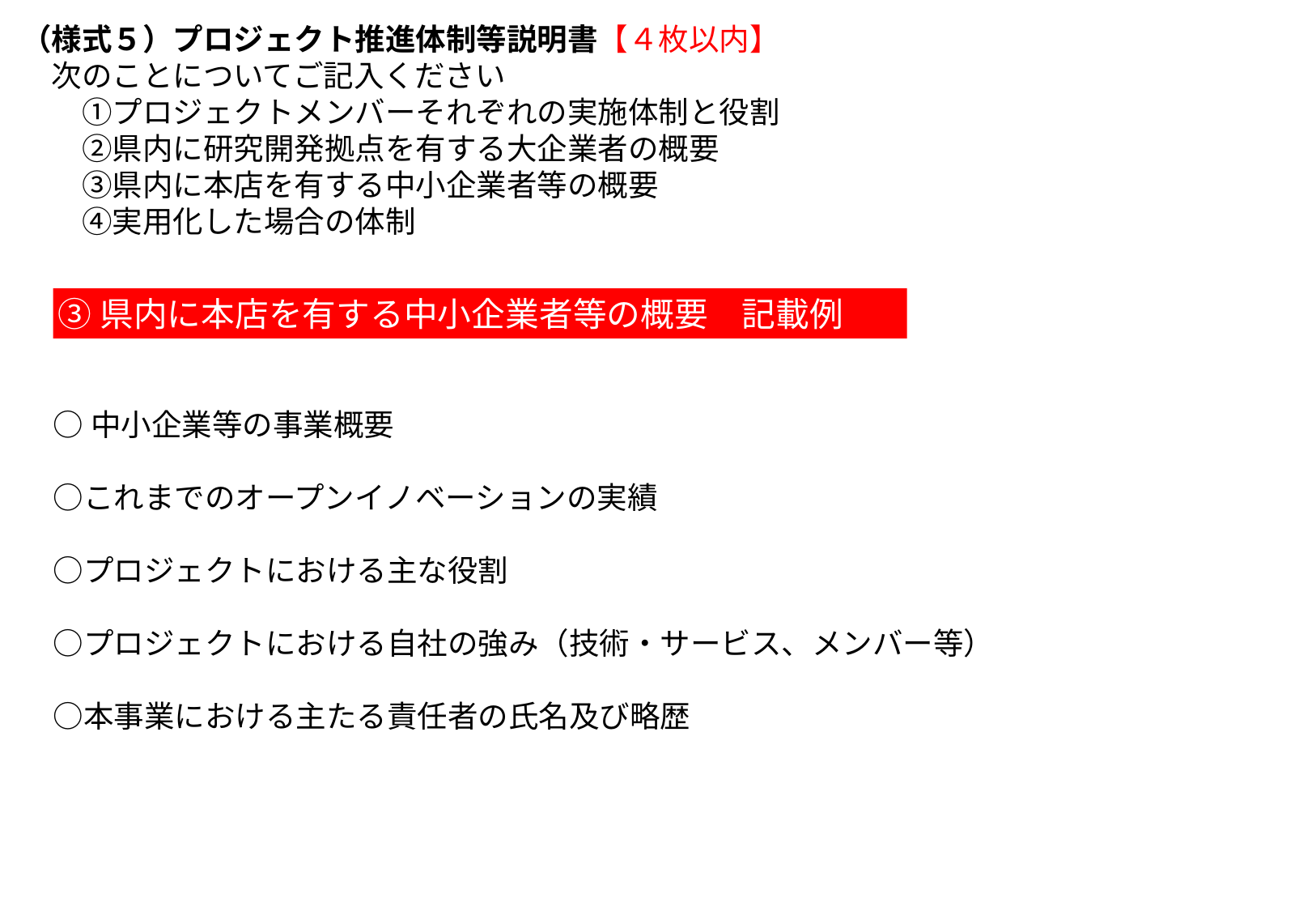

（様式５）プロジェクト推進体制等説明書【４枚以内】
　次のことについてご記入ください
　　①プロジェクトメンバーそれぞれの実施体制と役割
　　②県内に研究開発拠点を有する大企業者の概要
　　③県内に本店を有する中小企業者等の概要
　　④実用化した場合の体制
③県内に本店を有する中小企業者等の概要　記載例
# ○中小企業等の事業概要 ○これまでのオープンイノベーションの実績 ○プロジェクトにおける主な役割 ○プロジェクトにおける自社の強み（技術・サービス、メンバー等） ○本事業における主たる責任者の氏名及び略歴